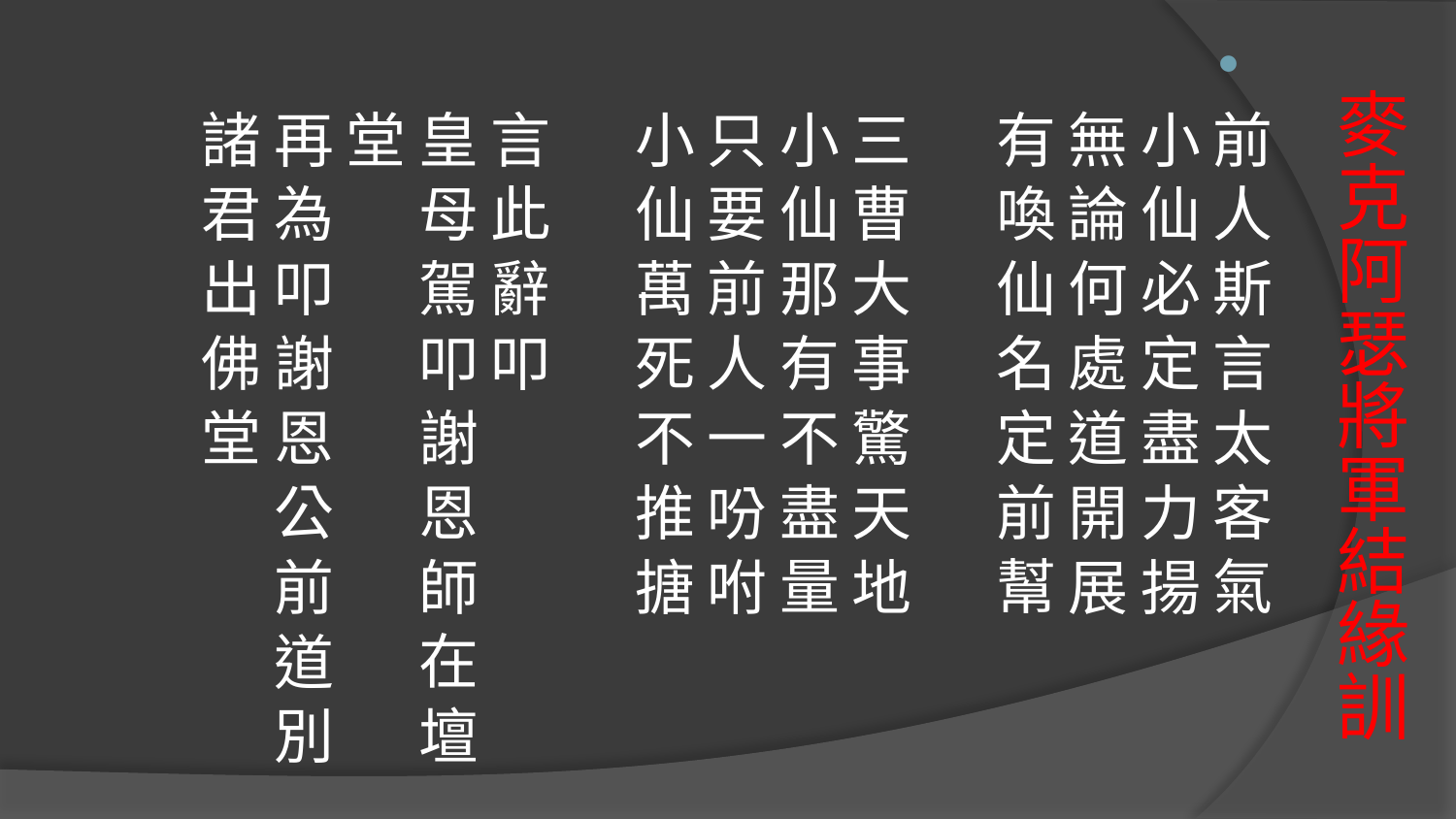

前 人 斯 言 太 客 氣 
小 仙 必 定 盡 力 揚
無 論 何 處 道 開 展
有 喚 仙 名 定 前 幫
三 曹 大 事 驚 天 地 
小 仙 那 有 不 盡 量
只 要 前 人 一 吩 咐
小 仙 萬 死 不 推 搪
言 此 辭 叩
皇 母 駕 叩 謝 恩 師 在 壇 堂
再 為 叩 謝 恩 公 前 道 別 諸 君 出 佛 堂

# 麥克阿瑟將軍結緣訓